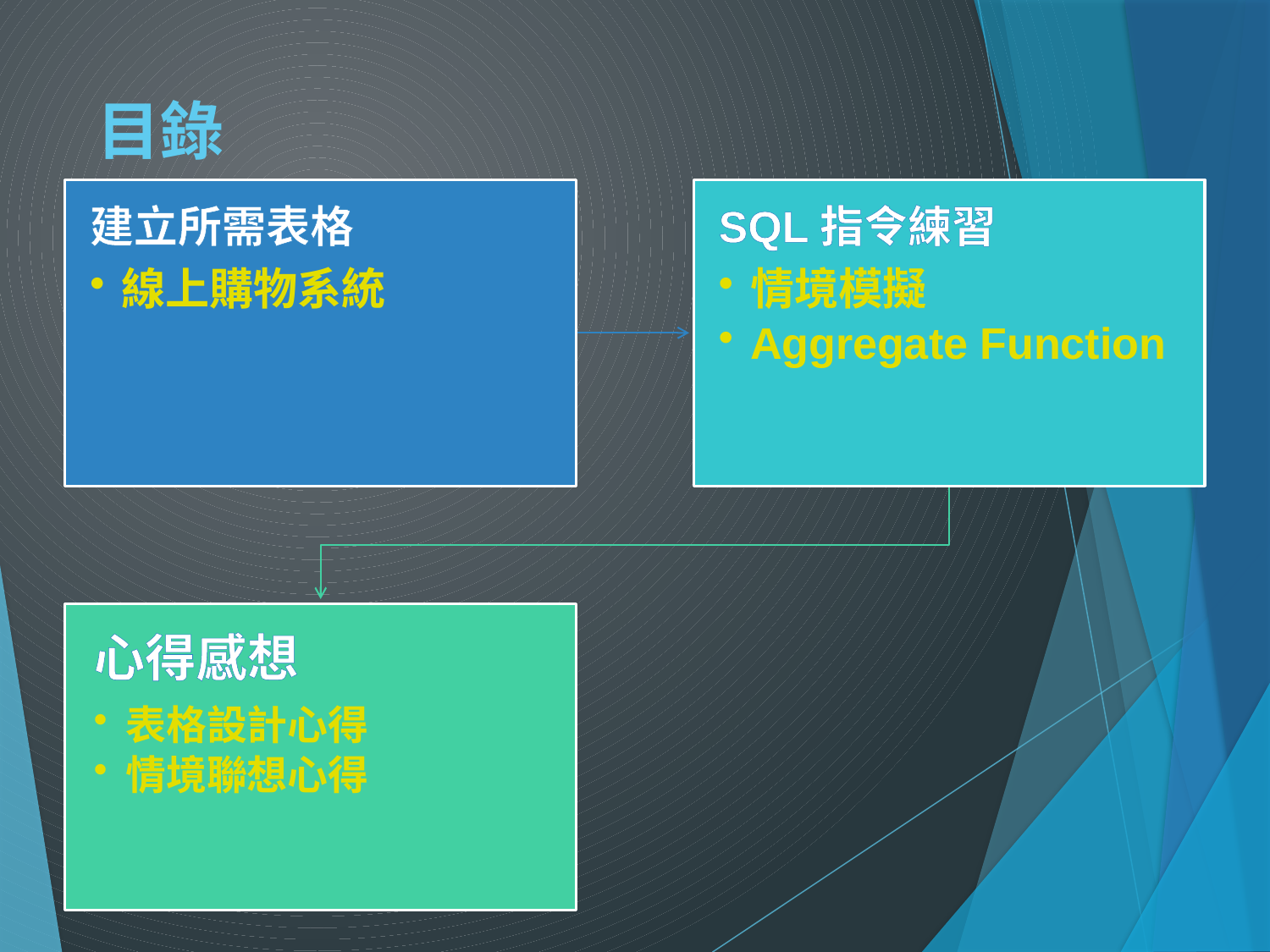

# 目錄

建立所需表格
線上購物系統

SQL指令練習
情境模擬
Aggregate Function
心得感想
表格設計心得
情境聯想心得